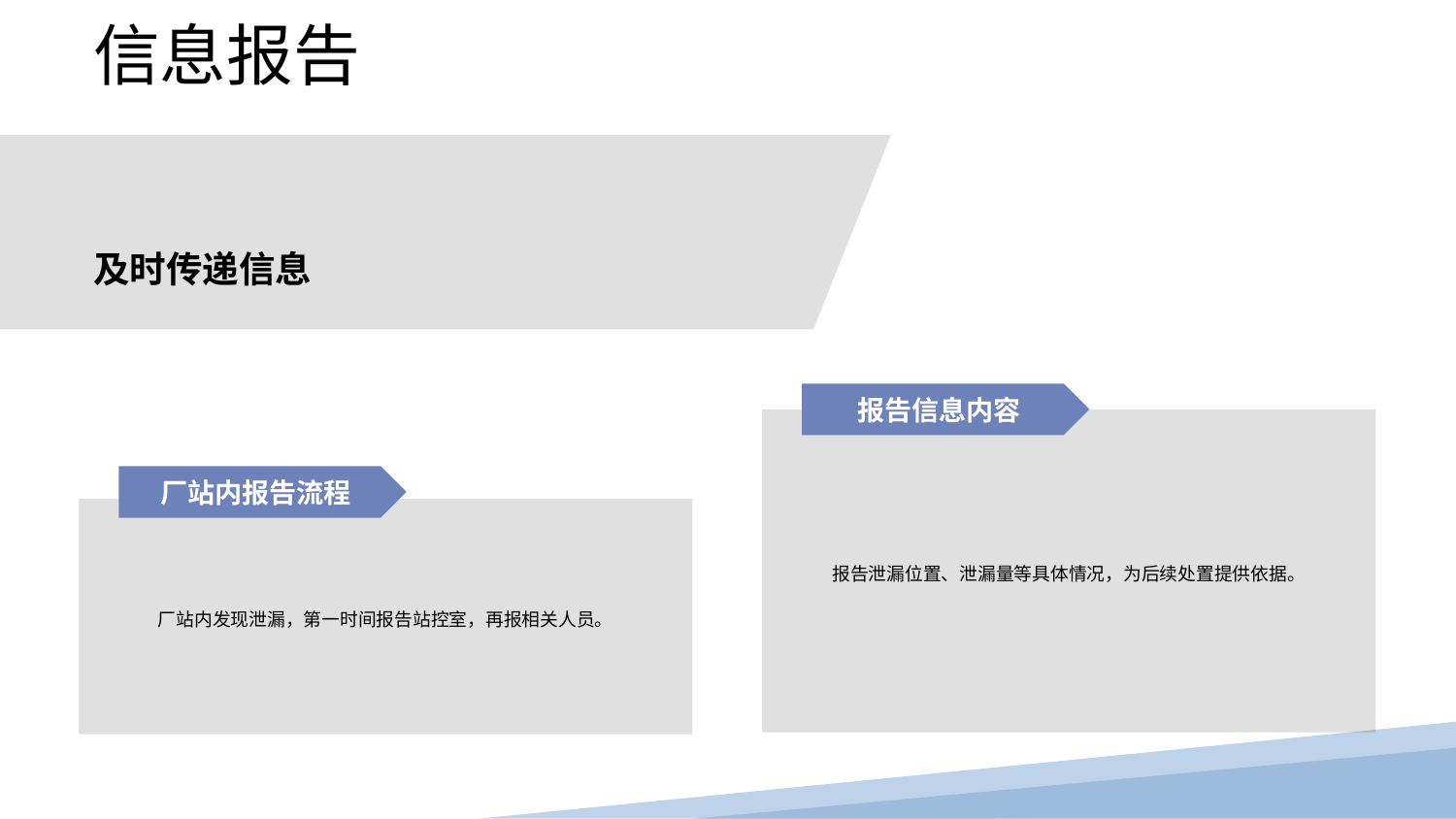

信息报告

及时传递信息
报告信息内容
报告泄漏位置、泄漏量等具体情况，为后续处置提供依据。
厂站内报告流程
厂站内发现泄漏，第一时间报告站控室，再报相关人员。